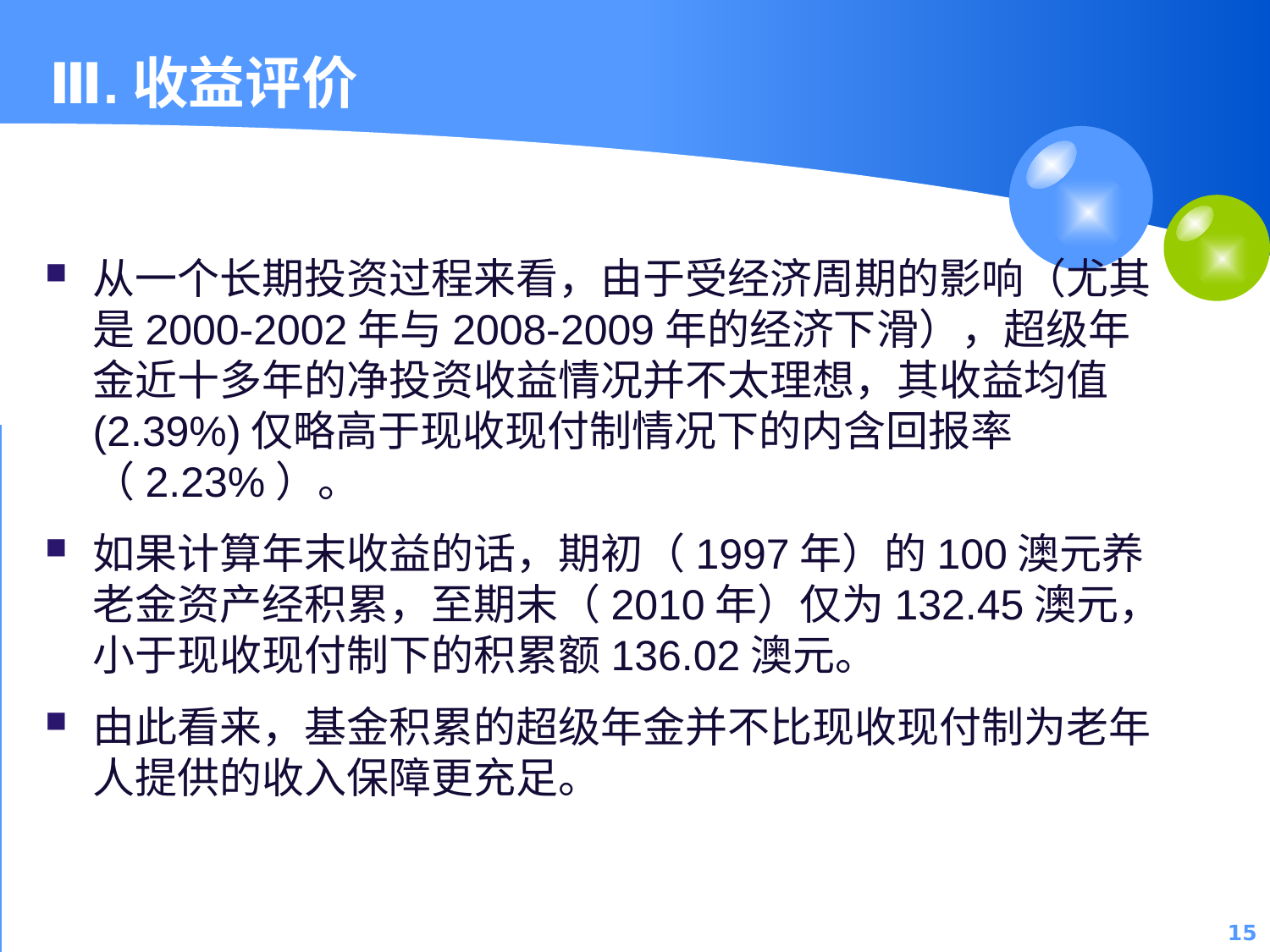

15
# Ⅲ.收益评价
从一个长期投资过程来看，由于受经济周期的影响（尤其是2000-2002年与2008-2009年的经济下滑），超级年金近十多年的净投资收益情况并不太理想，其收益均值(2.39%)仅略高于现收现付制情况下的内含回报率（2.23%）。
如果计算年末收益的话，期初（1997年）的100澳元养老金资产经积累，至期末（2010年）仅为132.45澳元，小于现收现付制下的积累额136.02澳元。
由此看来，基金积累的超级年金并不比现收现付制为老年人提供的收入保障更充足。